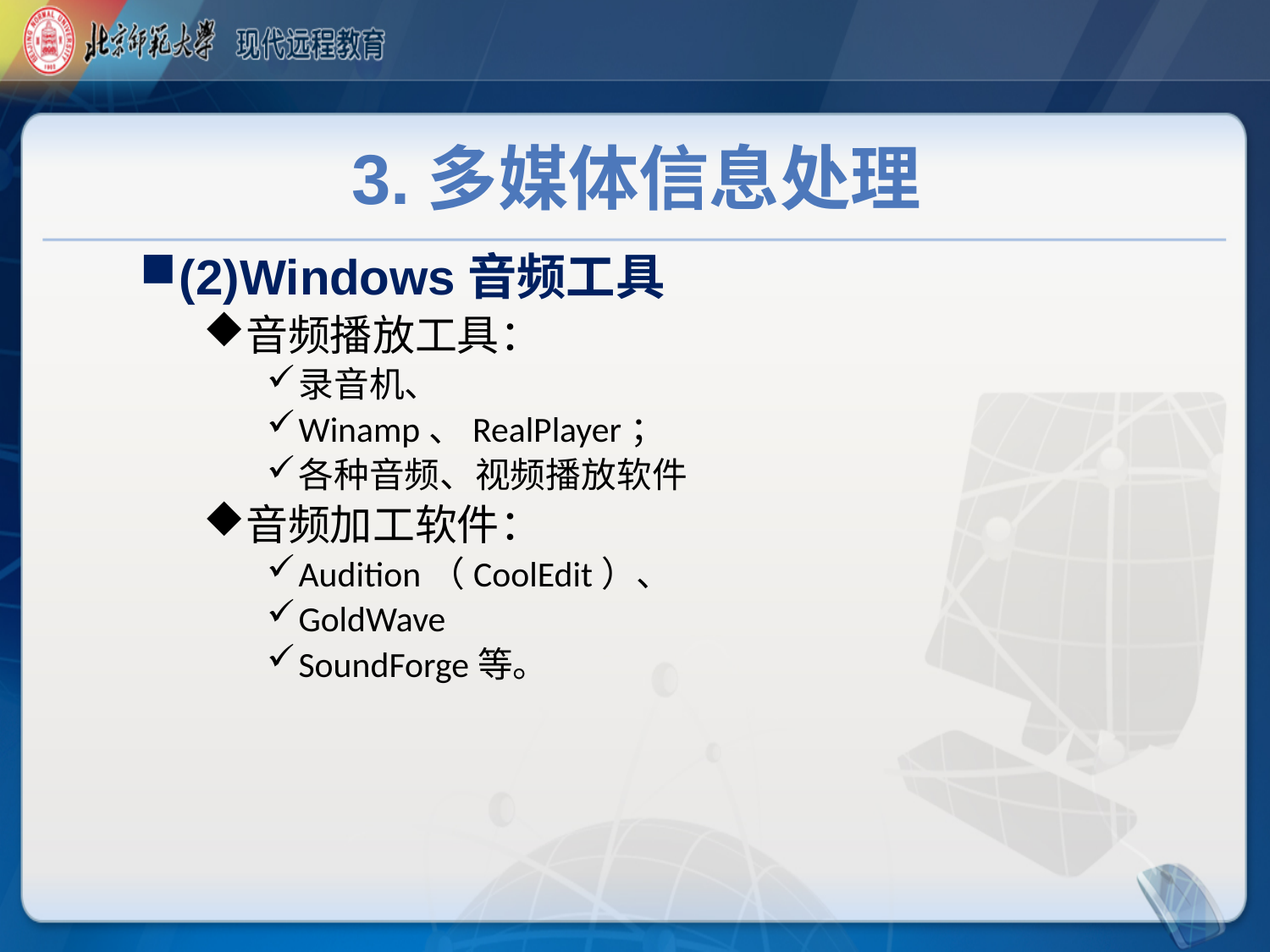

# 3.多媒体信息处理
(2)Windows音频工具
音频播放工具：
录音机、
Winamp、RealPlayer；
各种音频、视频播放软件
音频加工软件：
Audition（CoolEdit）、
GoldWave
SoundForge等。